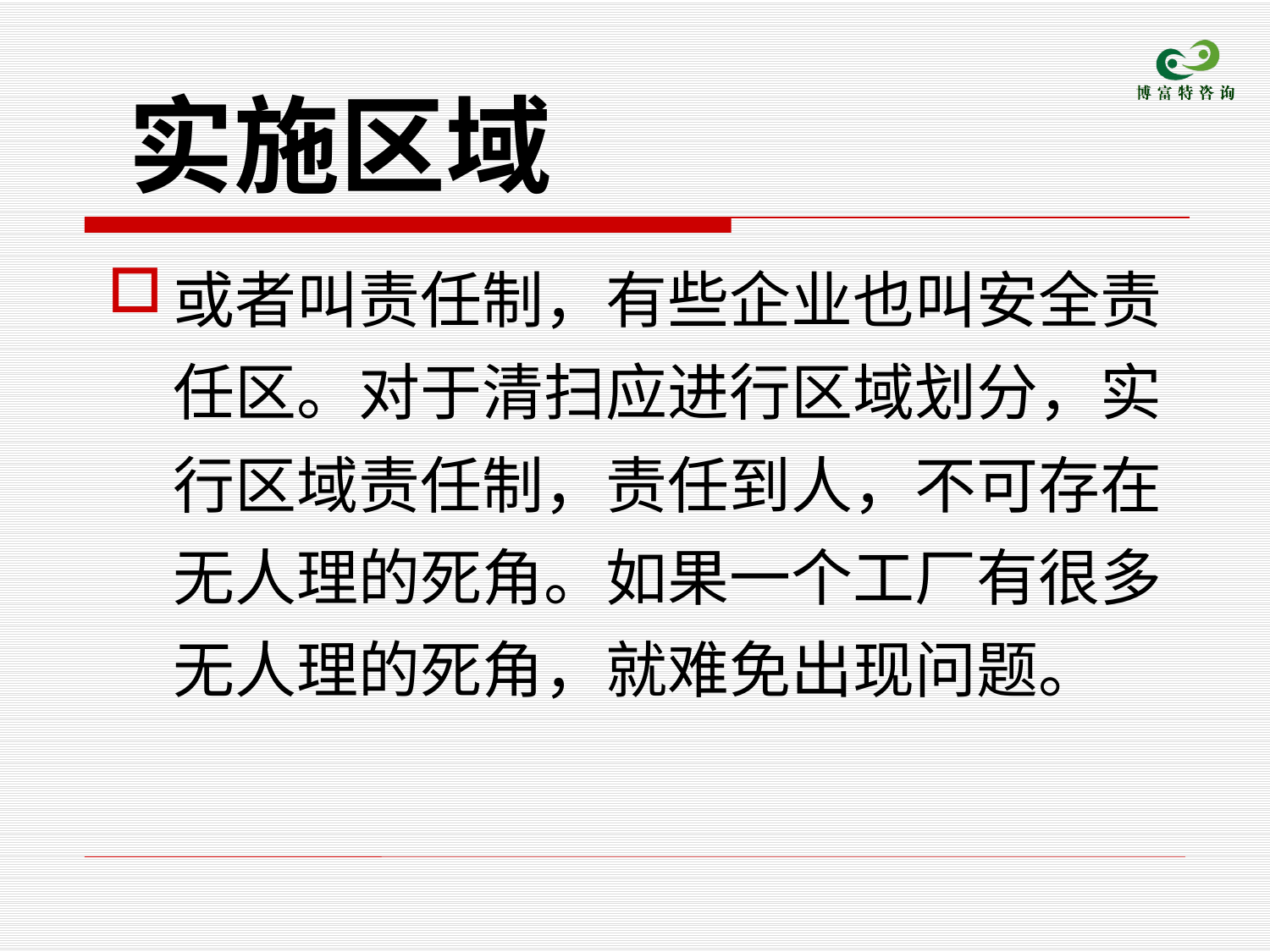

实施区域
或者叫责任制，有些企业也叫安全责任区。对于清扫应进行区域划分，实行区域责任制，责任到人，不可存在无人理的死角。如果一个工厂有很多无人理的死角，就难免出现问题。
197